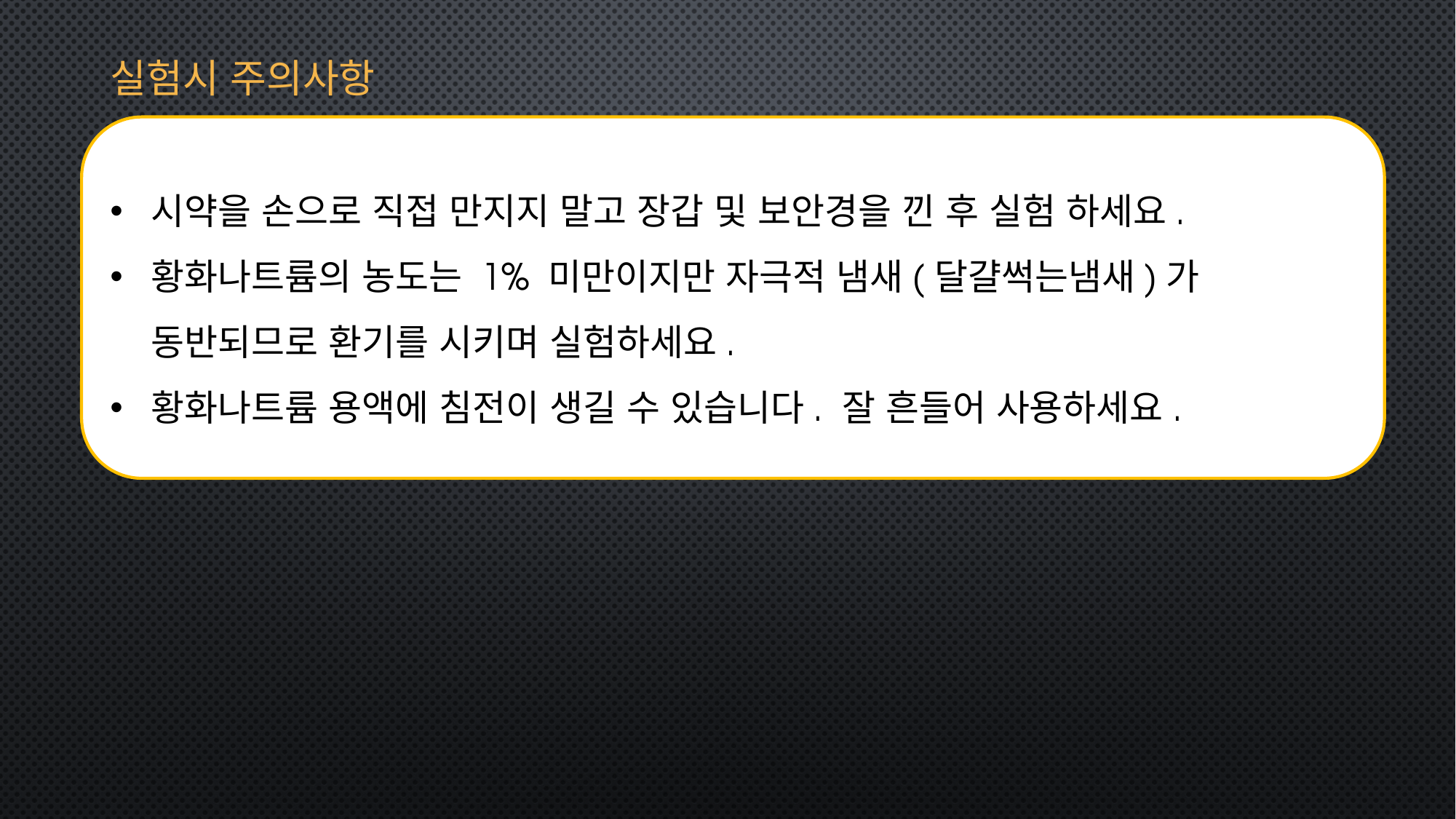

실험시 주의사항

시약을 손으로 직접 만지지 말고 장갑 및 보안경을 낀 후 실험 하세요.
황화나트륨의 농도는 1% 미만이지만 자극적 냄새(달걀썩는냄새)가 동반되므로 환기를 시키며 실험하세요.
황화나트륨 용액에 침전이 생길 수 있습니다. 잘 흔들어 사용하세요.